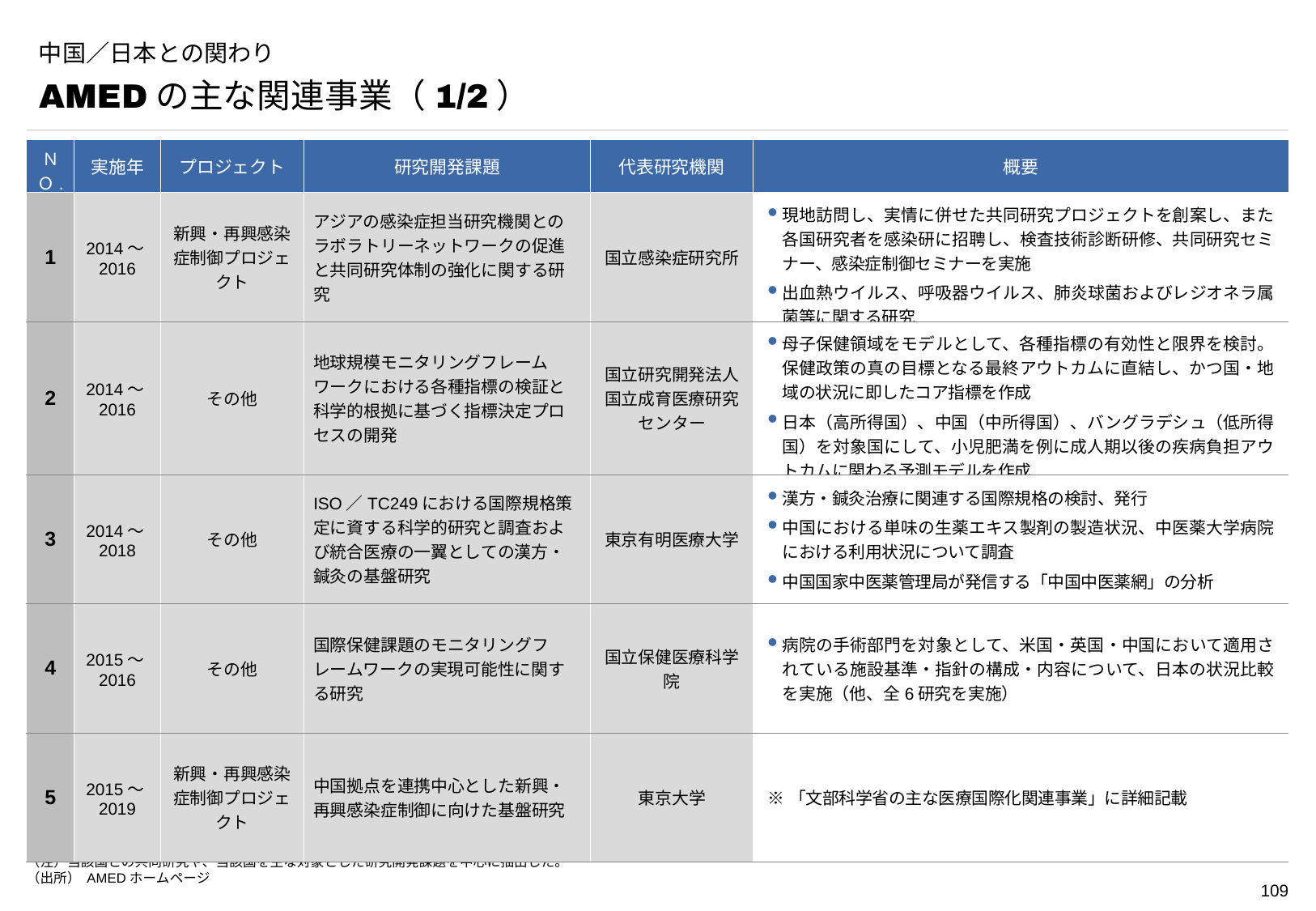

# 中国／日本との関わり
AMEDの主な関連事業（1/2）
| ＮＯ. | 実施年 | プロジェクト | 研究開発課題 | 代表研究機関 | 概要 |
| --- | --- | --- | --- | --- | --- |
| 1 | 2014～2016 | 新興・再興感染症制御プロジェクト | アジアの感染症担当研究機関とのラボラトリーネットワークの促進と共同研究体制の強化に関する研究 | 国立感染症研究所 | 現地訪問し、実情に併せた共同研究プロジェクトを創案し、また各国研究者を感染研に招聘し、検査技術診断研修、共同研究セミナー、感染症制御セミナーを実施 出血熱ウイルス、呼吸器ウイルス、肺炎球菌およびレジオネラ属菌等に関する研究 |
| 2 | 2014～2016 | その他 | 地球規模モニタリングフレームワークにおける各種指標の検証と科学的根拠に基づく指標決定プロセスの開発 | 国立研究開発法人国立成育医療研究センター | 母子保健領域をモデルとして、各種指標の有効性と限界を検討。保健政策の真の目標となる最終アウトカムに直結し、かつ国・地域の状況に即したコア指標を作成 日本（高所得国）、中国（中所得国）、バングラデシュ（低所得国）を対象国にして、小児肥満を例に成人期以後の疾病負担アウトカムに関わる予測モデルを作成 |
| 3 | 2014～2018 | その他 | ISO／TC249における国際規格策定に資する科学的研究と調査および統合医療の一翼としての漢方・鍼灸の基盤研究 | 東京有明医療大学 | 漢方・鍼灸治療に関連する国際規格の検討、発行 中国における単味の生薬エキス製剤の製造状況、中医薬大学病院における利用状況について調査 中国国家中医薬管理局が発信する「中国中医薬網」の分析 |
| 4 | 2015～2016 | その他 | 国際保健課題のモニタリングフレームワークの実現可能性に関する研究 | 国立保健医療科学院 | 病院の手術部門を対象として、米国・英国・中国において適用されている施設基準・指針の構成・内容について、日本の状況比較を実施（他、全6研究を実施） |
| 5 | 2015～2019 | 新興・再興感染症制御プロジェクト | 中国拠点を連携中心とした新興・再興感染症制御に向けた基盤研究 | 東京大学 | ※「文部科学省の主な医療国際化関連事業」に詳細記載 |
（注）当該国との共同研究や、当該国を主な対象とした研究開発課題を中心に抽出した。
（出所） AMEDホームページ